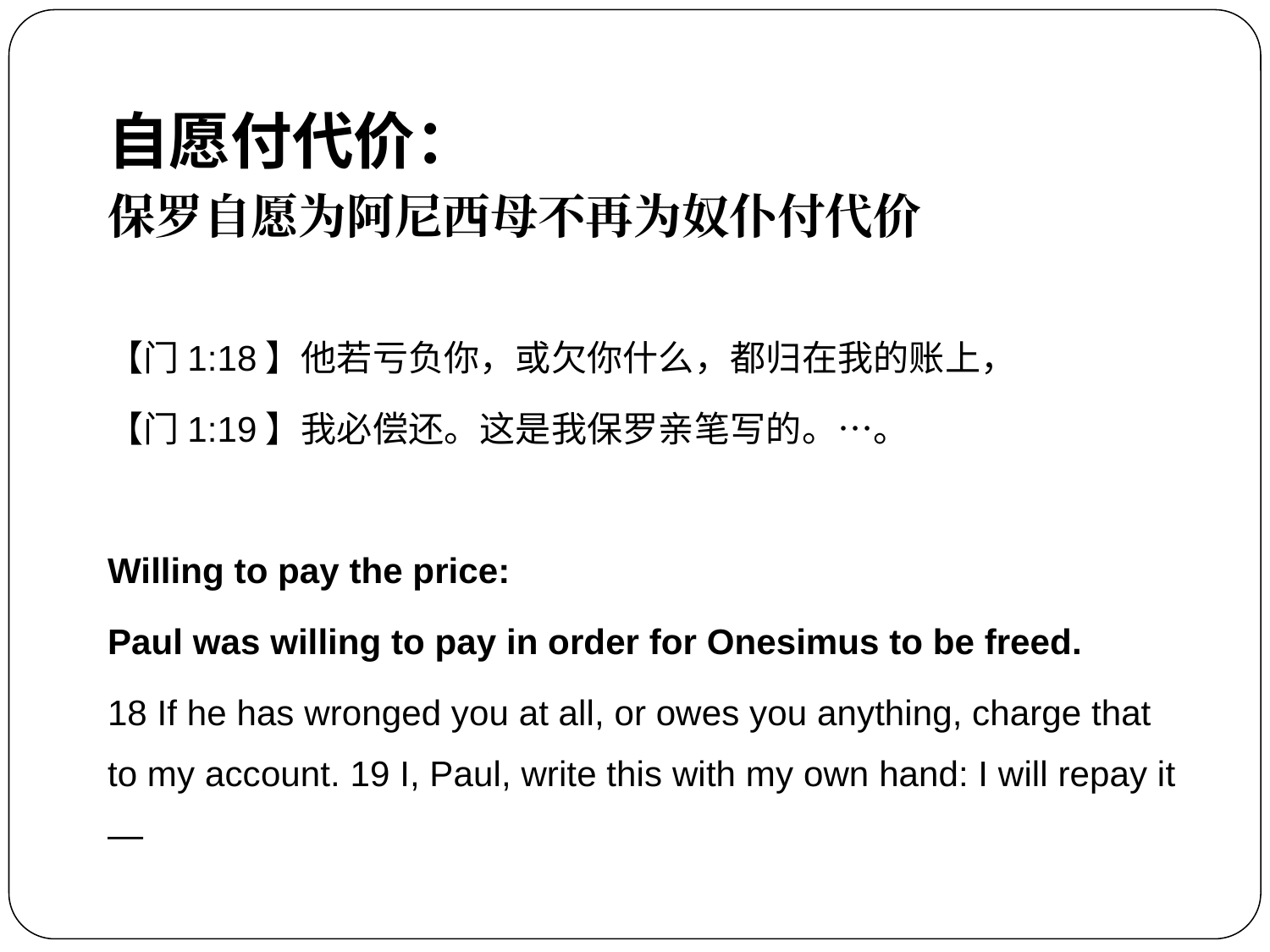

自愿付代价：
保罗自愿为阿尼西母不再为奴仆付代价
【门1:18】他若亏负你，或欠你什么，都归在我的账上，
【门1:19】我必偿还。这是我保罗亲笔写的。…。

Willing to pay the price:
Paul was willing to pay in order for Onesimus to be freed.
18 If he has wronged you at all, or owes you anything, charge that to my account. 19 I, Paul, write this with my own hand: I will repay it—